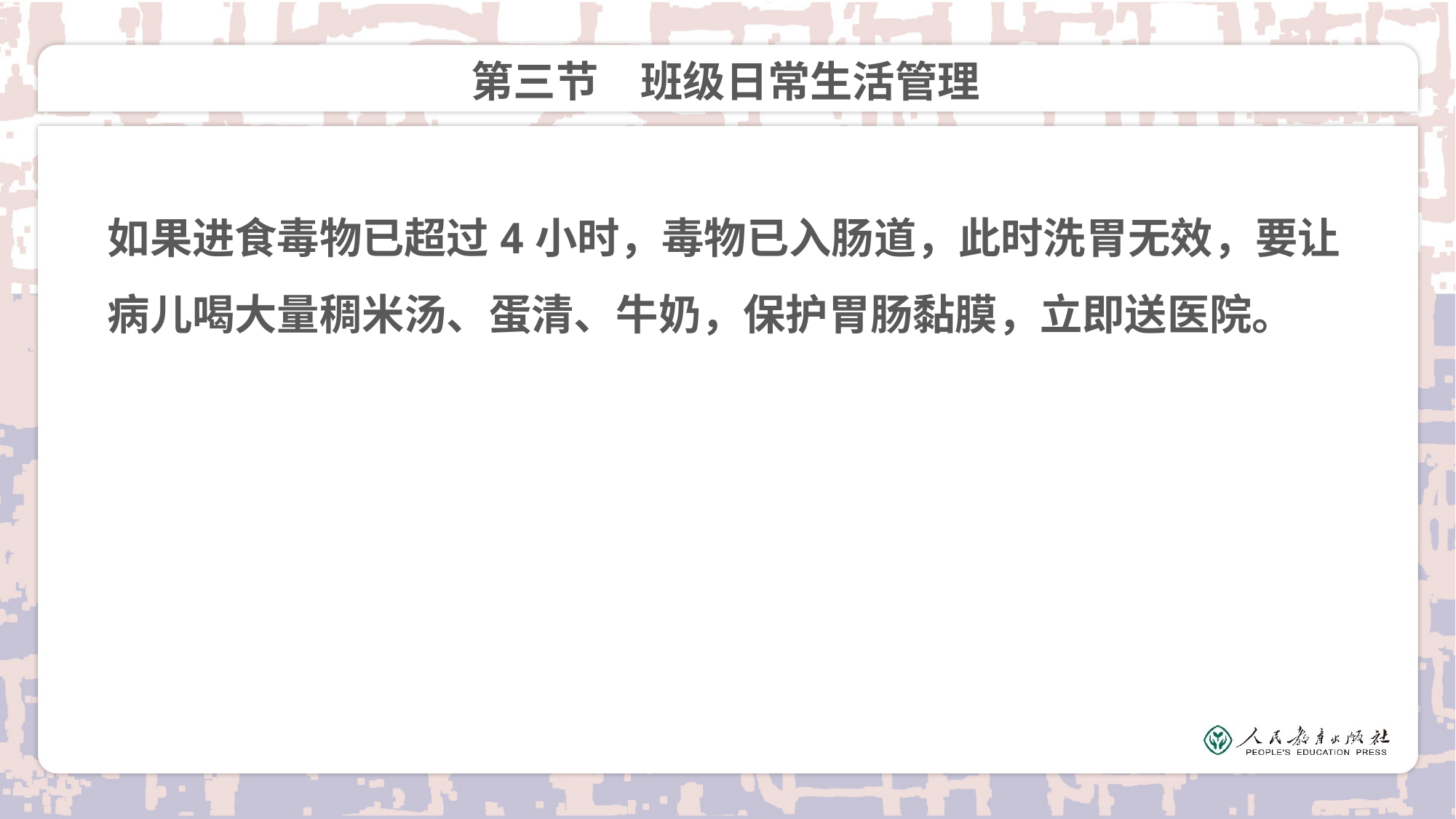

# 第三节　班级日常生活管理
如果进食毒物已超过4小时，毒物已入肠道，此时洗胃无效，要让病儿喝大量稠米汤、蛋清、牛奶，保护胃肠黏膜，立即送医院。